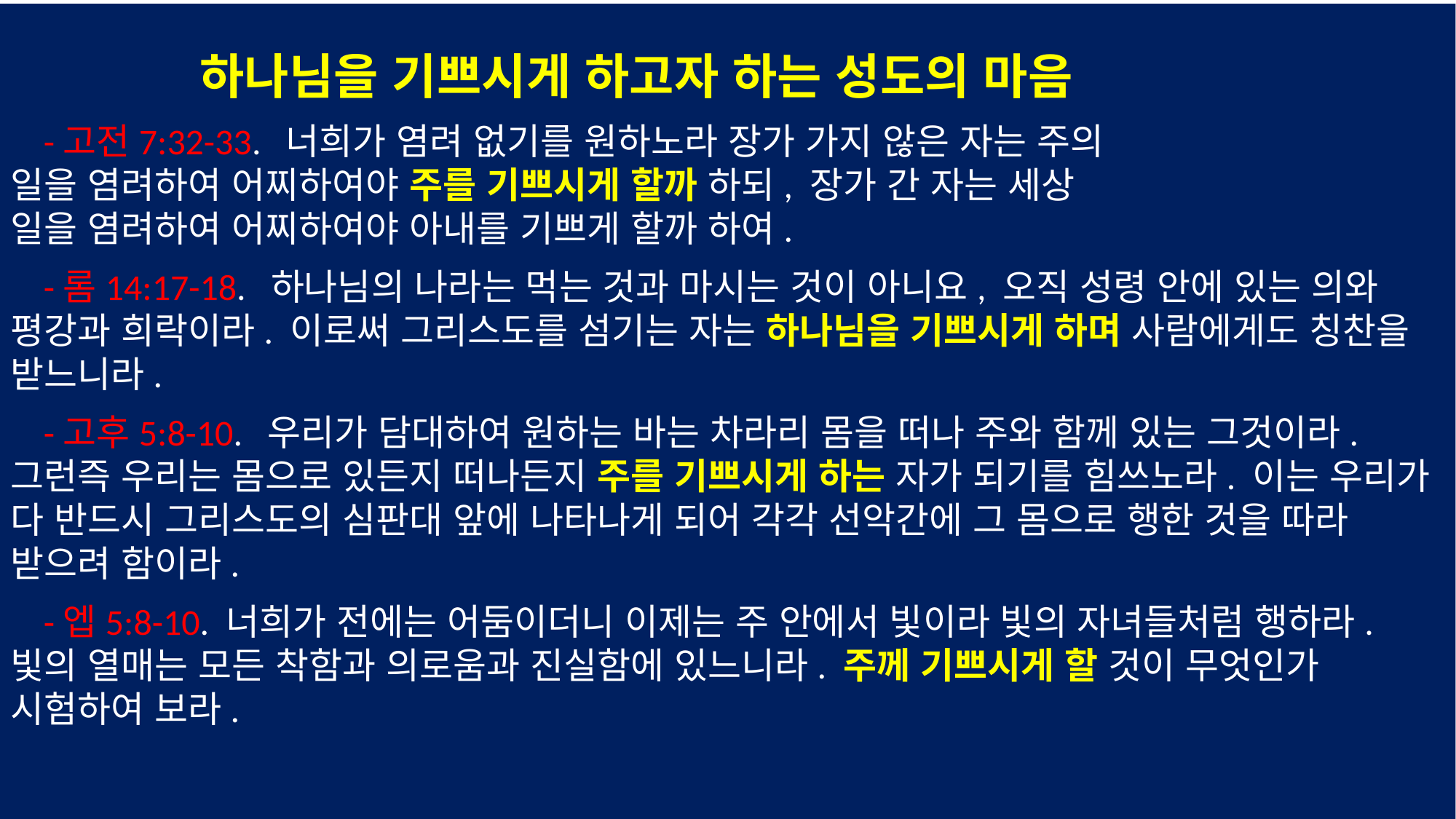

하나님을 기쁘시게 하고자 하는 성도의 마음

    -고전7:32-33.  너희가 염려 없기를 원하노라 장가 가지 않은 자는 주의
일을 염려하여 어찌하여야 주를 기쁘시게 할까 하되, 장가 간 자는 세상
일을 염려하여 어찌하여야 아내를 기쁘게 할까 하여.

    -롬14:17-18.  하나님의 나라는 먹는 것과 마시는 것이 아니요, 오직 성령 안에 있는 의와 평강과 희락이라. 이로써 그리스도를 섬기는 자는 하나님을 기쁘시게 하며 사람에게도 칭찬을 받느니라.

    -고후5:8-10.  우리가 담대하여 원하는 바는 차라리 몸을 떠나 주와 함께 있는 그것이라. 그런즉 우리는 몸으로 있든지 떠나든지 주를 기쁘시게 하는 자가 되기를 힘쓰노라. 이는 우리가 다 반드시 그리스도의 심판대 앞에 나타나게 되어 각각 선악간에 그 몸으로 행한 것을 따라 받으려 함이라.

    -엡5:8-10. 너희가 전에는 어둠이더니 이제는 주 안에서 빛이라 빛의 자녀들처럼 행하라. 빛의 열매는 모든 착함과 의로움과 진실함에 있느니라. 주께 기쁘시게 할 것이 무엇인가 시험하여 보라.